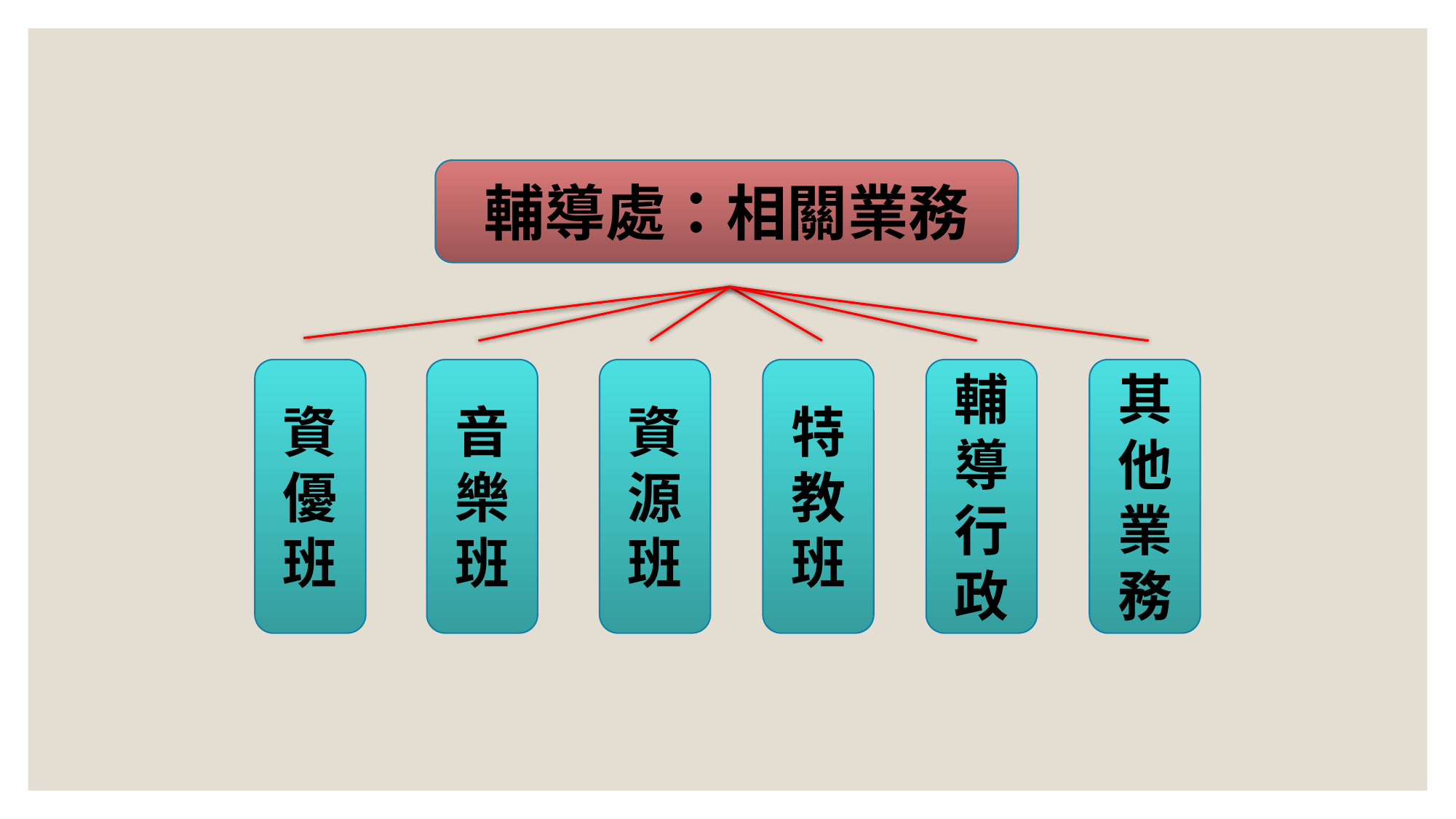

輔導處：相關業務
資優班
音樂班
資源班
特教班
輔導行政
其
他
業務